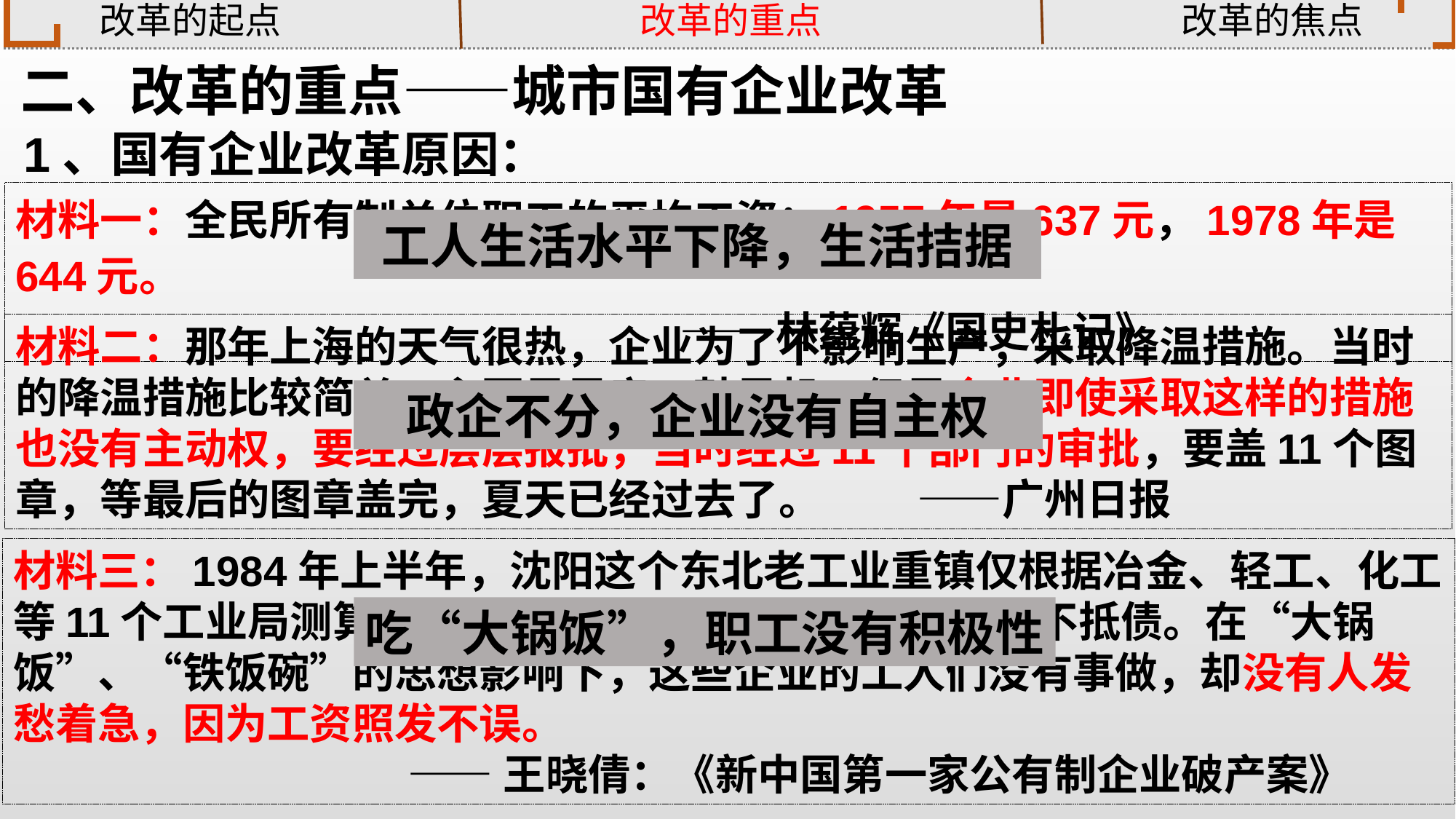

改革的起点
改革的重点
改革的焦点

二、改革的重点——城市国有企业改革
1、国有企业改革原因：
材料一：全民所有制单位职工的平均工资：1957年是637元，1978年是644元。
                                                                     ——林蕴辉《国史札记》
工人生活水平下降，生活拮据
材料二：那年上海的天气很热，企业为了不影响生产，采取降温措施。当时的降温措施比较简单，主要是风扇、鼓风机，但是企业即使采取这样的措施也没有主动权，要经过层层报批，当时经过11个部门的审批，要盖11个图章，等最后的图章盖完，夏天已经过去了。          ——广州日报
政企不分，企业没有自主权
材料三：1984年上半年，沈阳这个东北老工业重镇仅根据冶金、轻工、化工等11个工业局测算，就有43户集体企业亏损严重，资不抵债。在“大锅饭”、“铁饭碗”的思想影响下，这些企业的工人们没有事做，却没有人发愁着急，因为工资照发不误。
                                         ——王晓倩：《新中国第一家公有制企业破产案》
吃“大锅饭”，职工没有积极性